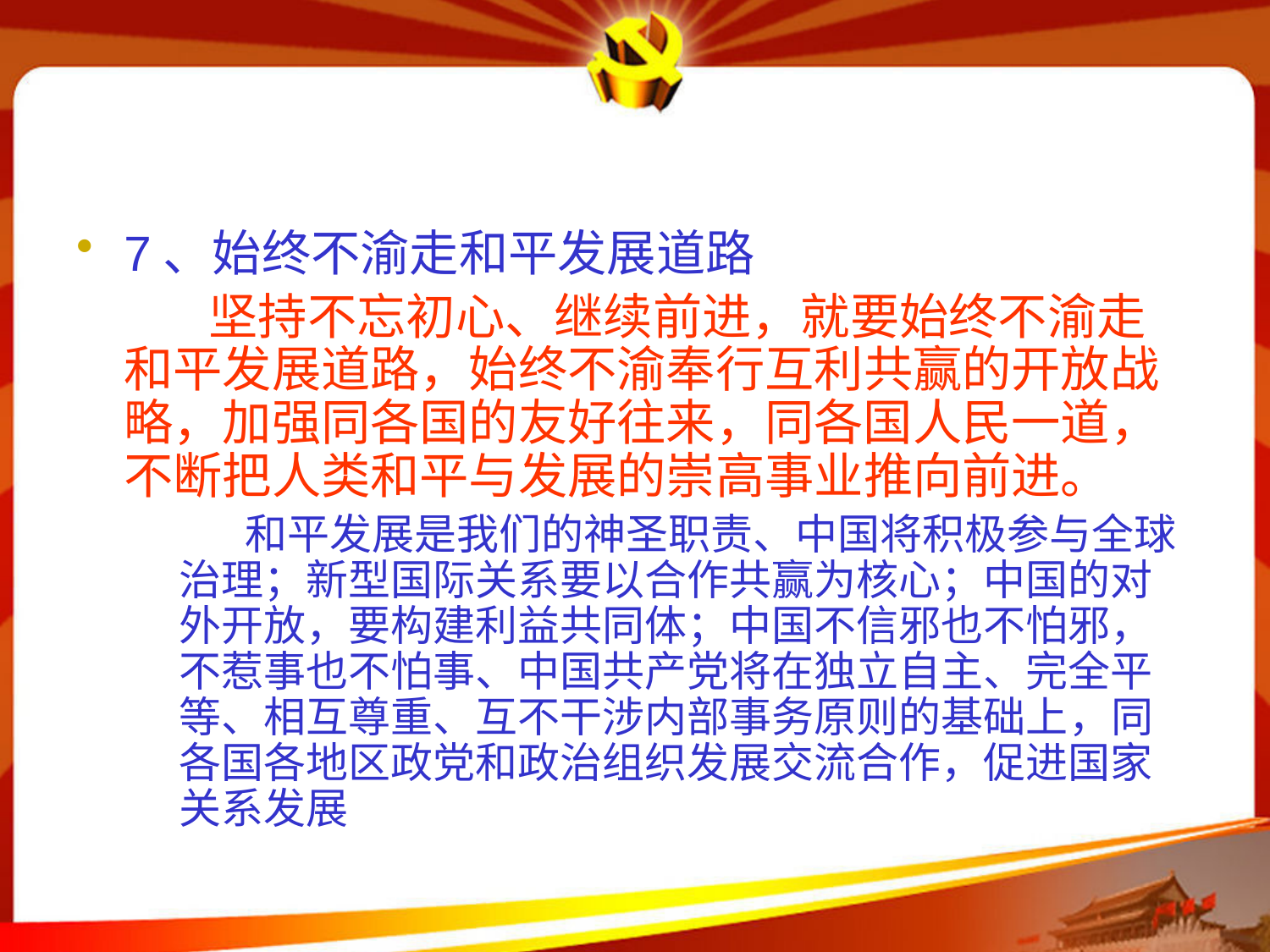

#
7、始终不渝走和平发展道路
           坚持不忘初心、继续前进，就要始终不渝走和平发展道路，始终不渝奉行互利共赢的开放战略，加强同各国的友好往来，同各国人民一道，不断把人类和平与发展的崇高事业推向前进。
          和平发展是我们的神圣职责、中国将积极参与全球治理；新型国际关系要以合作共赢为核心；中国的对外开放，要构建利益共同体；中国不信邪也不怕邪，不惹事也不怕事、中国共产党将在独立自主、完全平等、相互尊重、互不干涉内部事务原则的基础上，同各国各地区政党和政治组织发展交流合作，促进国家关系发展